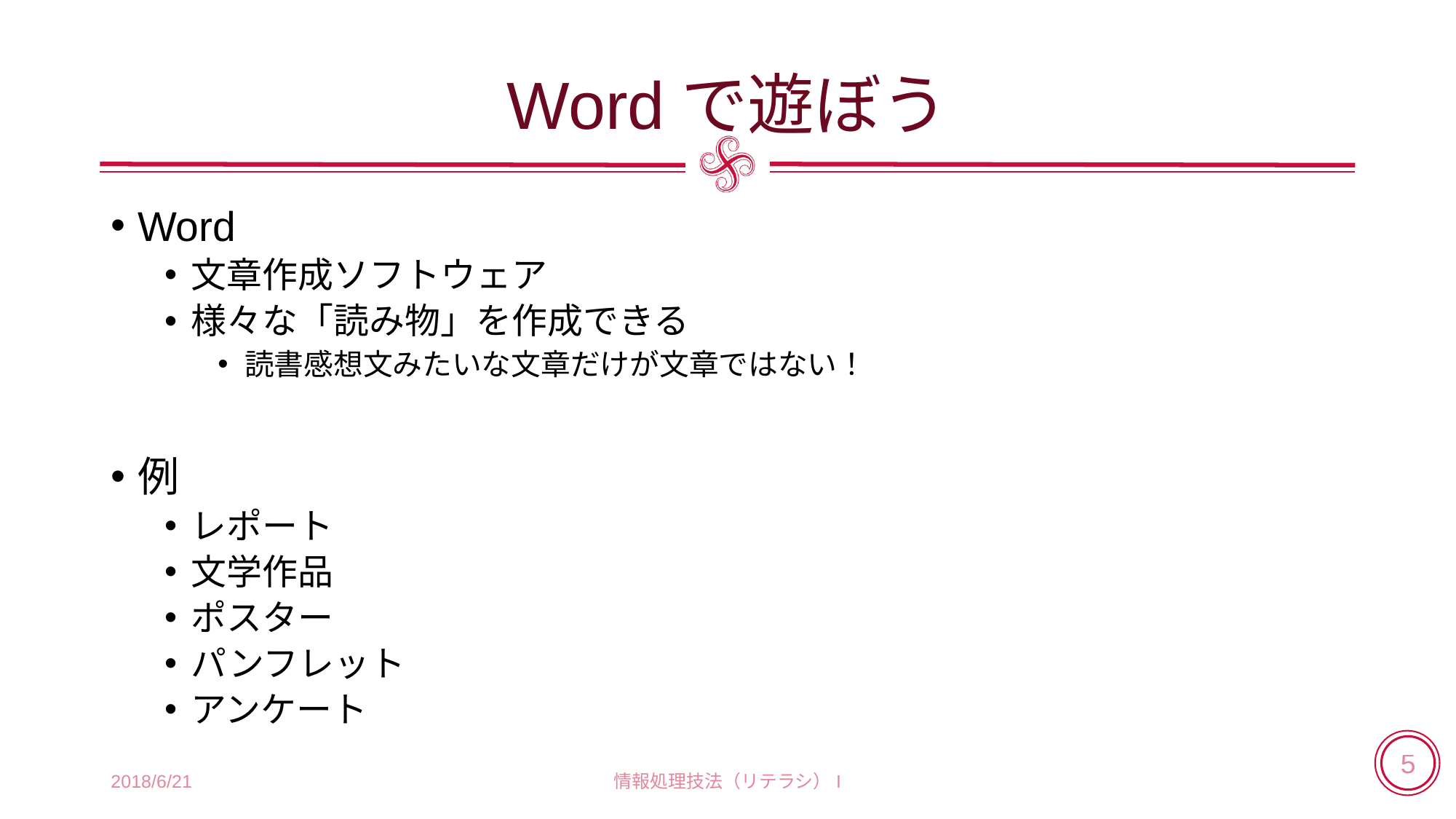

# Wordで遊ぼう
Word
文章作成ソフトウェア
様々な「読み物」を作成できる
読書感想文みたいな文章だけが文章ではない！

例
レポート
文学作品
ポスター
パンフレット
アンケート
2018/6/21
情報処理技法（リテラシ）I